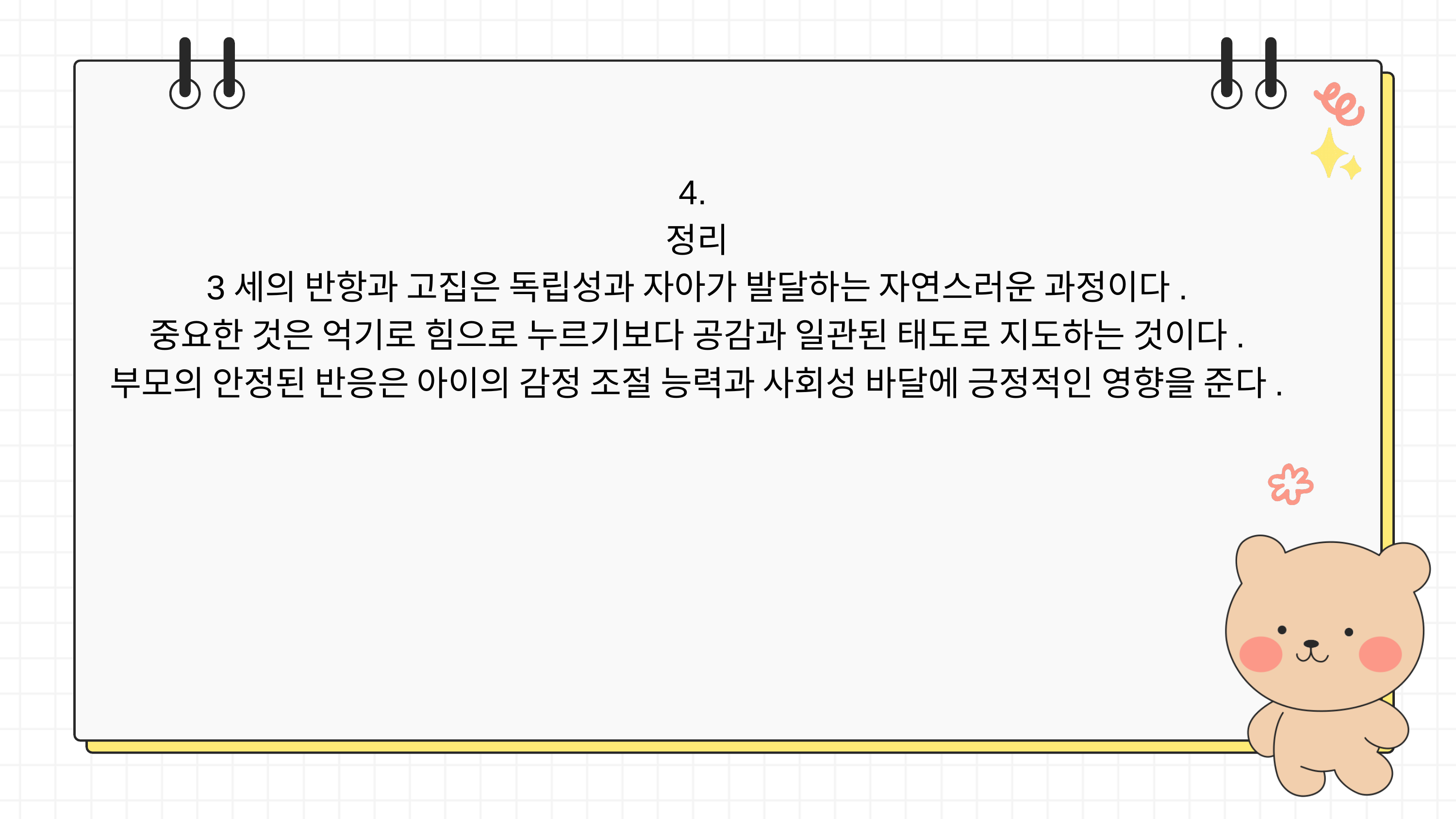

4.정리
3세의 반항과 고집은 독립성과 자아가 발달하는 자연스러운 과정이다.
중요한 것은 억기로 힘으로 누르기보다 공감과 일관된 태도로 지도하는 것이다.
부모의 안정된 반응은 아이의 감정 조절 능력과 사회성 바달에 긍정적인 영향을 준다.